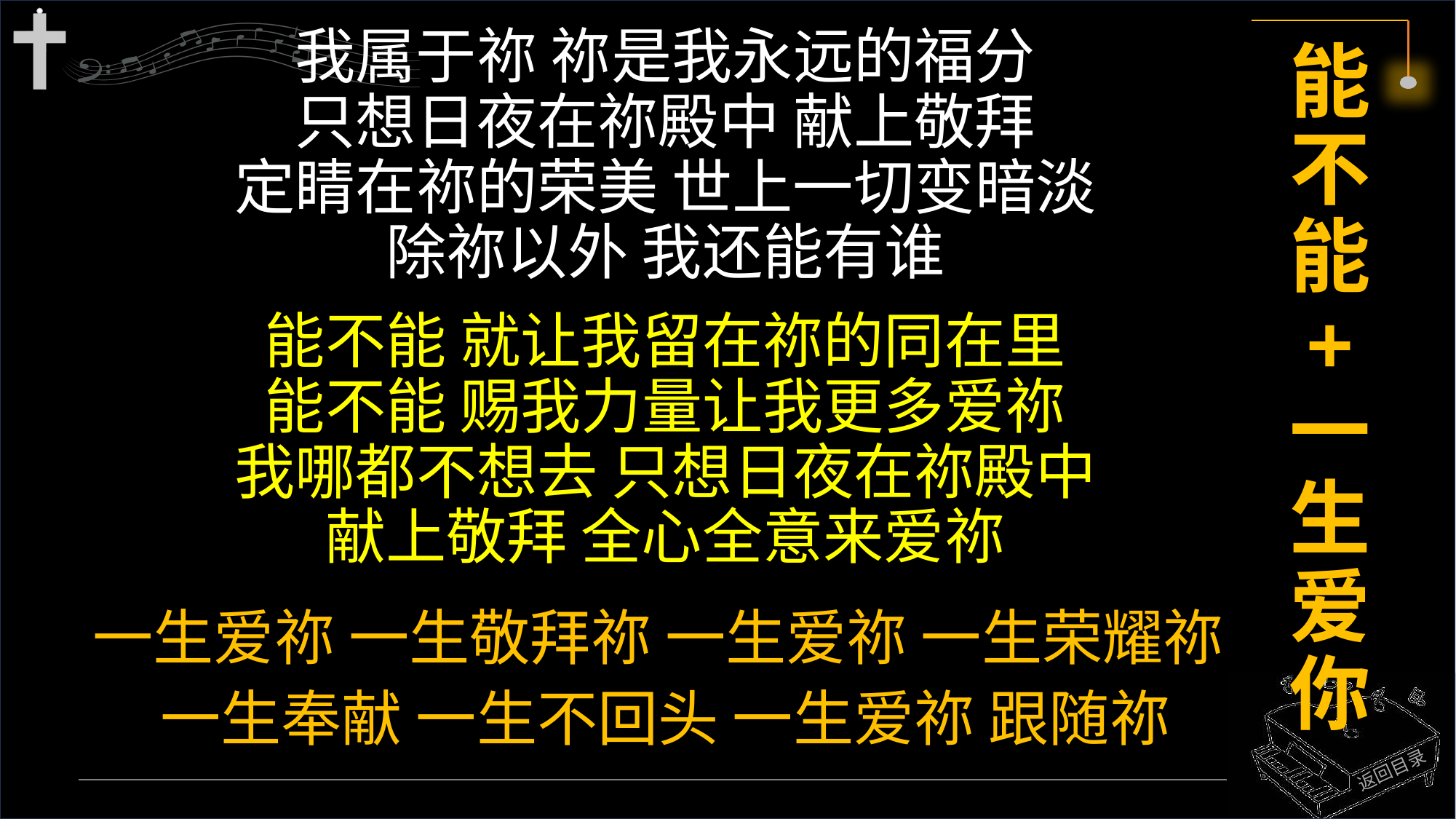

我属于祢 祢是我永远的福分
只想日夜在祢殿中 献上敬拜
定睛在祢的荣美 世上一切变暗淡
除祢以外 我还能有谁
能不能 就让我留在祢的同在里
能不能 赐我力量让我更多爱祢
我哪都不想去 只想日夜在祢殿中
献上敬拜 全心全意来爱祢

一生爱祢 一生敬拜祢 一生爱祢 一生荣耀祢
一生奉献 一生不回头 一生爱祢 跟随祢
# 能不能 + 一生爱你